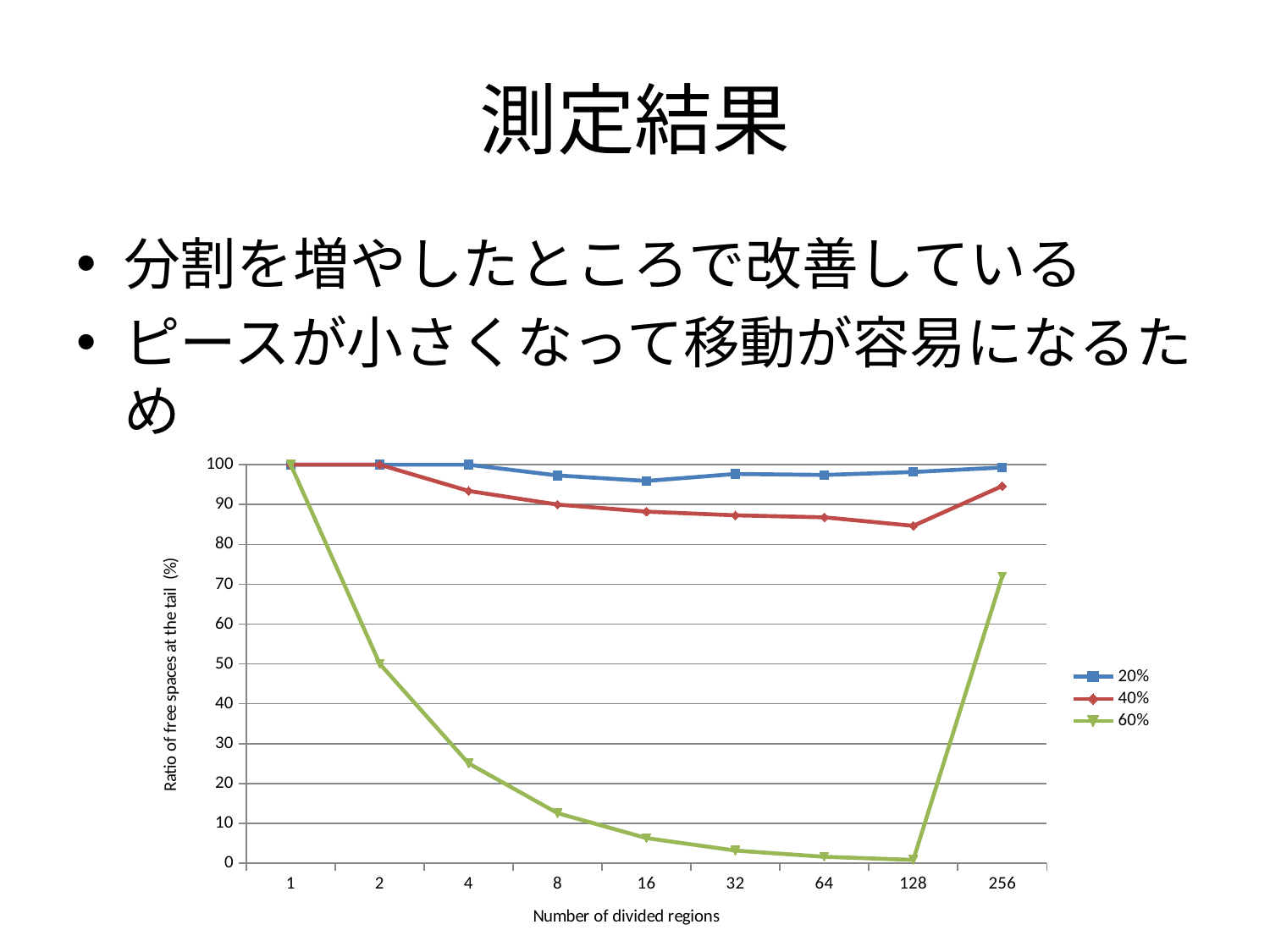

# 測定結果
分割を増やしたところで改善している
ピースが小さくなって移動が容易になるため

### Chart

| Category |  |  |  |
|---|---|---|---|
| 1 | 100.0 | 100.0 | 100.0 |
| 2 | 100.0 | 100.0 | 50.069402445282854 |
| 4 | 100.0 | 93.41839665379668 | 25.067428765306214 |
| 8 | 97.29457290020802 | 89.98851900704328 | 12.567967084181362 |
| 16 | 95.92299529131724 | 88.2270142864773 | 6.316863320023808 |
| 32 | 97.67293469476482 | 87.29594199551322 | 3.190054736974124 |
| 64 | 97.42759386636641 | 86.7891863718374 | 1.6269310634554386 |
| 128 | 98.15935279287005 | 84.66767502038837 | 0.8456924050998543 |
| 256 | 99.29571121335601 | 94.64227032221393 | 71.9675422060706 |